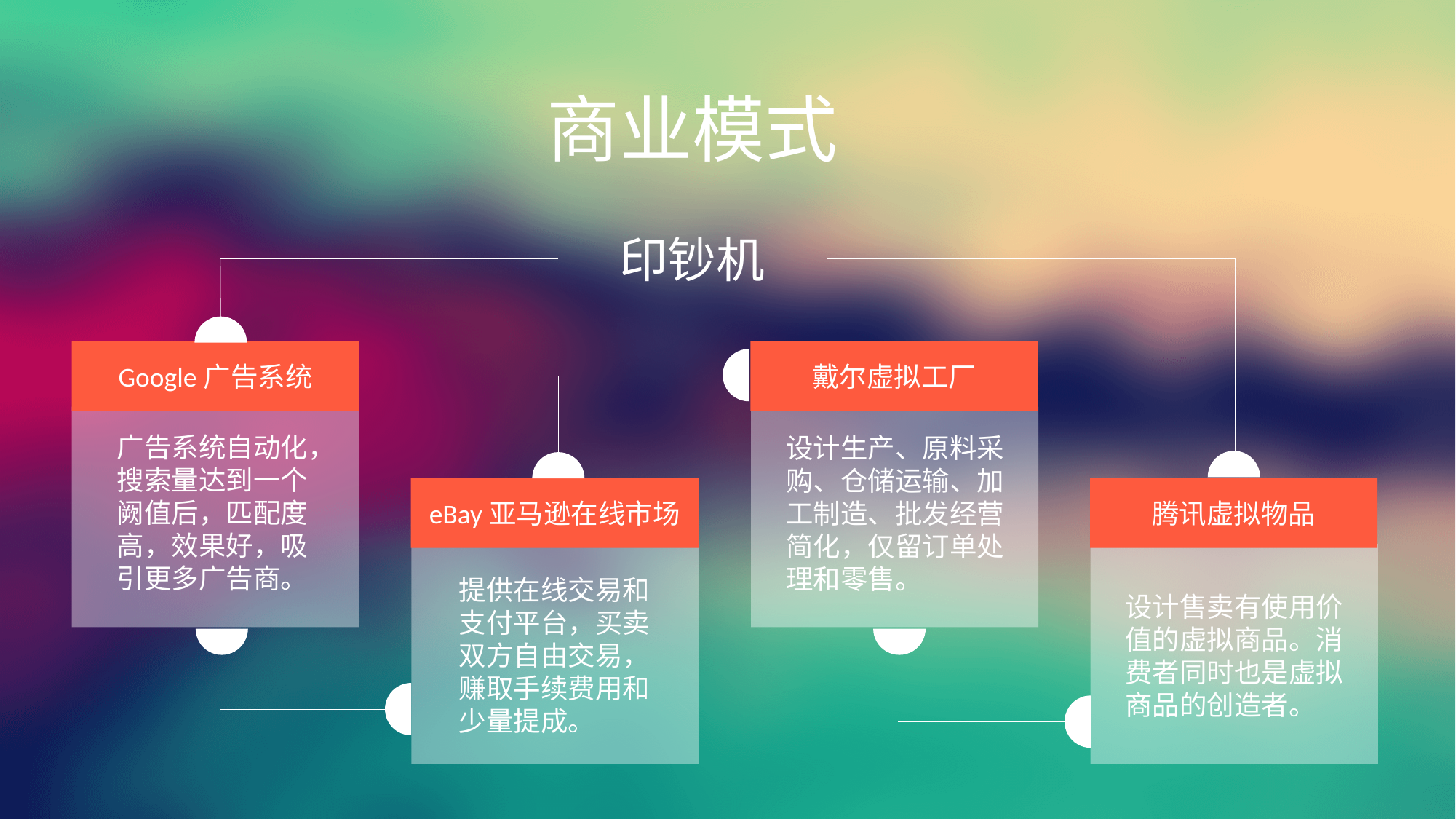

商业模式
印钞机

Google广告系统

戴尔虚拟工厂

广告系统自动化，搜索量达到一个阙值后，匹配度高，效果好，吸引更多广告商。
设计生产、原料采购、仓储运输、加工制造、批发经营简化，仅留订单处理和零售。

eBay亚马逊在线市场

腾讯虚拟物品

提供在线交易和支付平台，买卖双方自由交易，赚取手续费用和少量提成。
设计售卖有使用价值的虚拟商品。消费者同时也是虚拟商品的创造者。